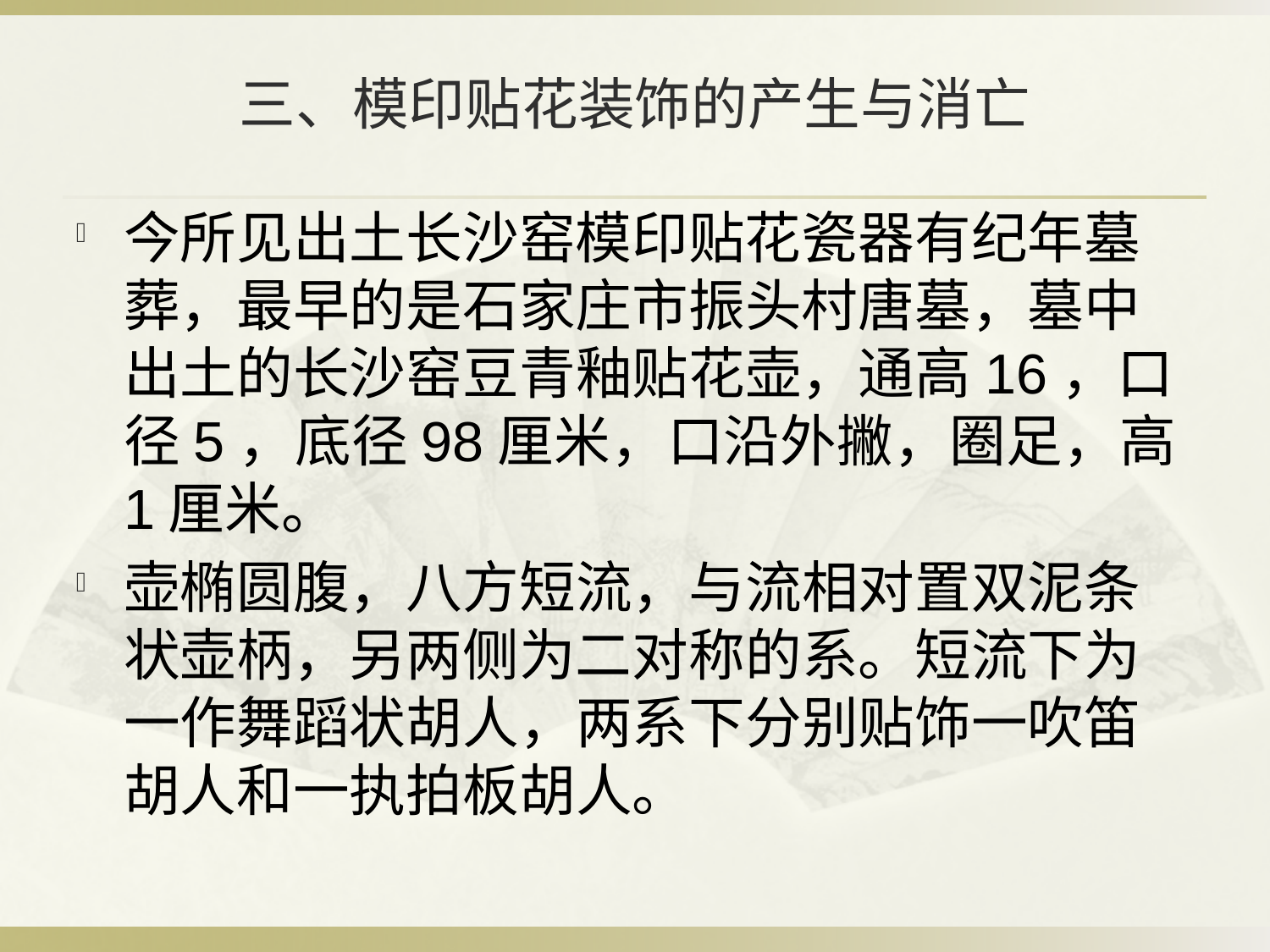

# 三、模印贴花装饰的产生与消亡
今所见出土长沙窑模印贴花瓷器有纪年墓葬，最早的是石家庄市振头村唐墓，墓中出土的长沙窑豆青釉贴花壶，通高16，口径5，底径98厘米，口沿外撇，圈足，高1厘米。
壶椭圆腹，八方短流，与流相对置双泥条状壶柄，另两侧为二对称的系。短流下为一作舞蹈状胡人，两系下分别贴饰一吹笛胡人和一执拍板胡人。